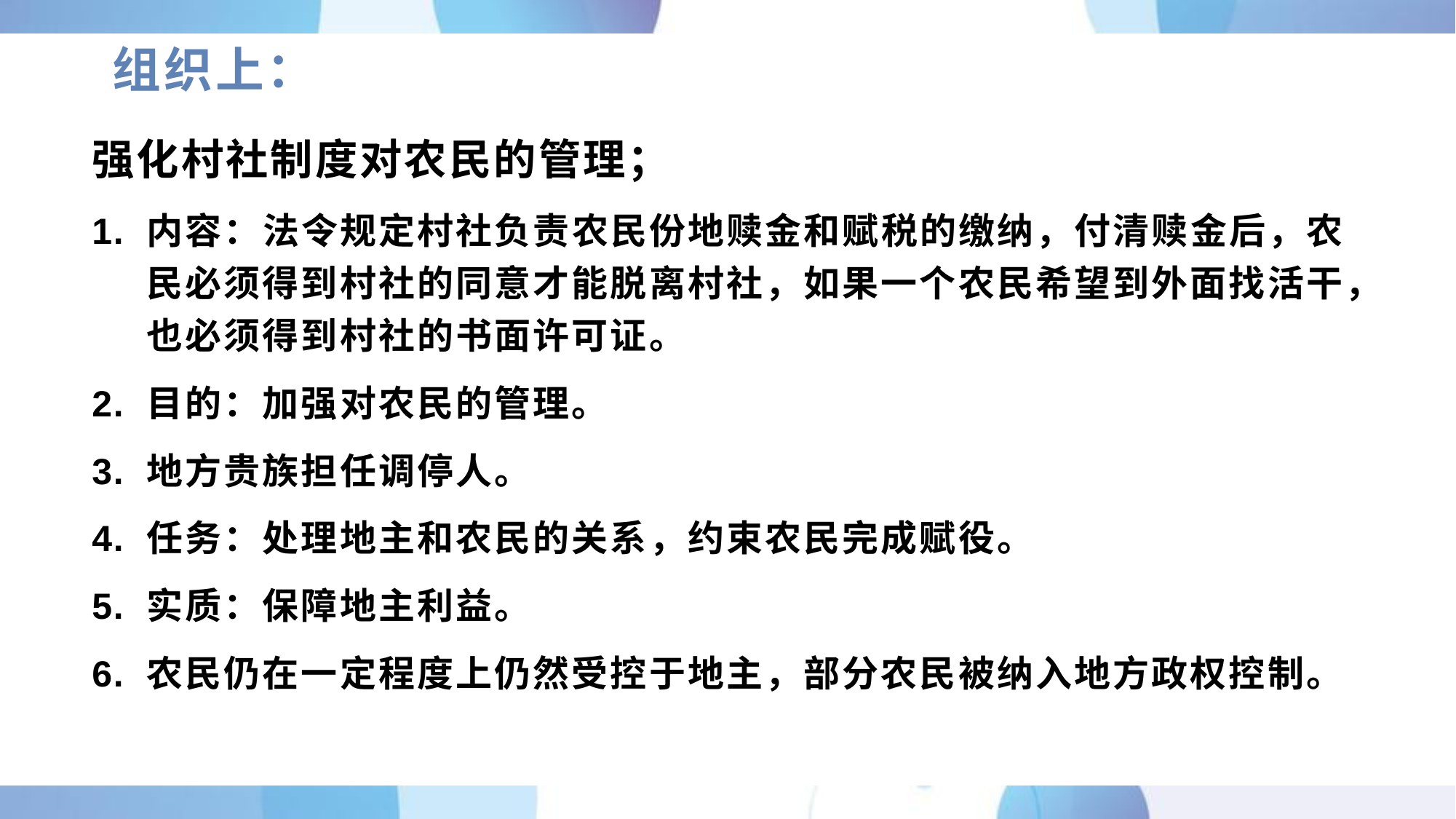

# 组织上：
强化村社制度对农民的管理；
内容：法令规定村社负责农民份地赎金和赋税的缴纳，付清赎金后，农民必须得到村社的同意才能脱离村社，如果一个农民希望到外面找活干，也必须得到村社的书面许可证。
目的：加强对农民的管理。
地方贵族担任调停人。
任务：处理地主和农民的关系，约束农民完成赋役。
实质：保障地主利益。
农民仍在一定程度上仍然受控于地主，部分农民被纳入地方政权控制。